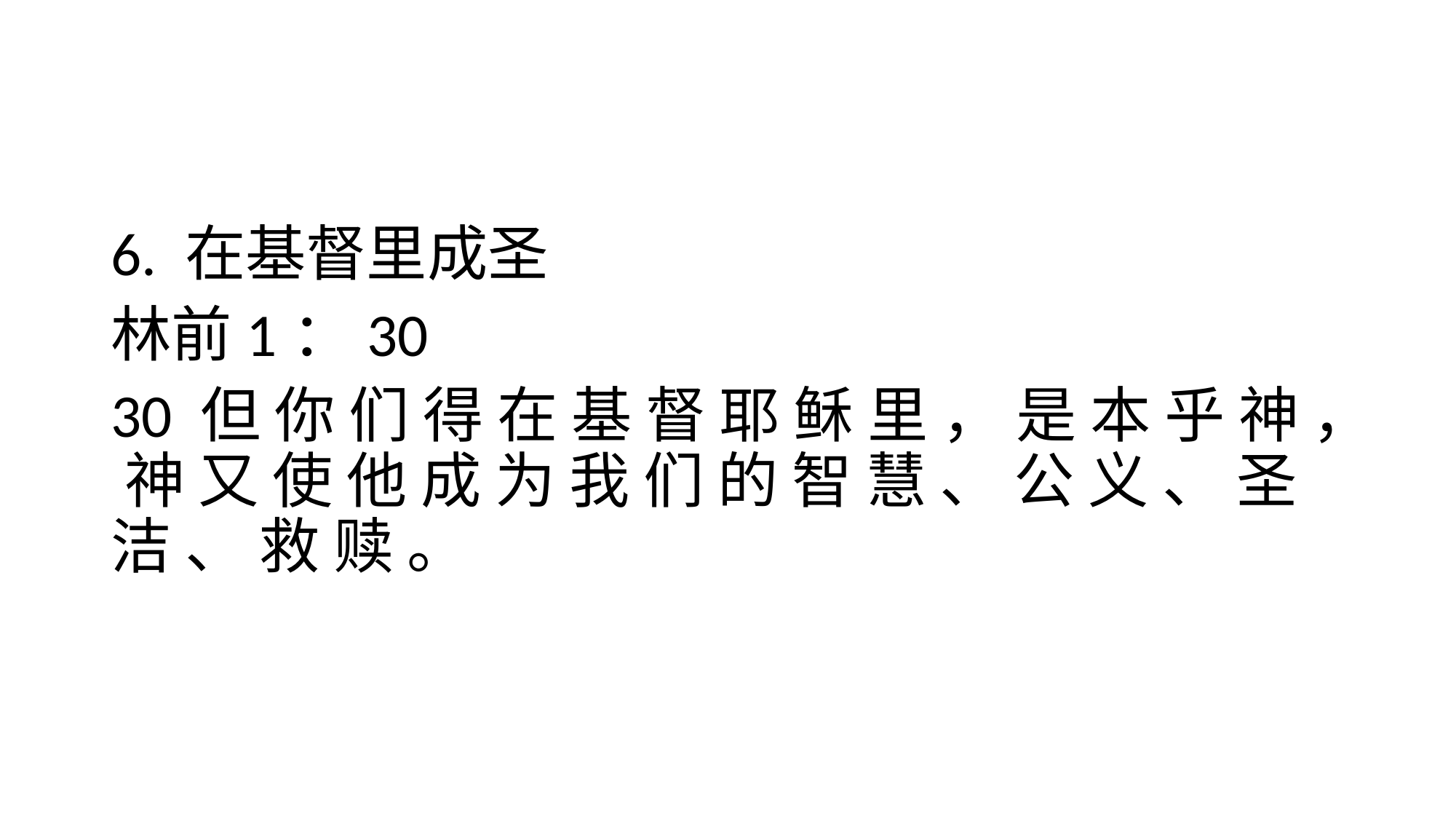

#
6. 在基督里成圣
林前1：30
30 但 你 们 得 在 基 督 耶 稣 里 ， 是 本 乎 神 ， 神 又 使 他 成 为 我 们 的 智 慧 、 公 义 、 圣 洁 、 救 赎 。